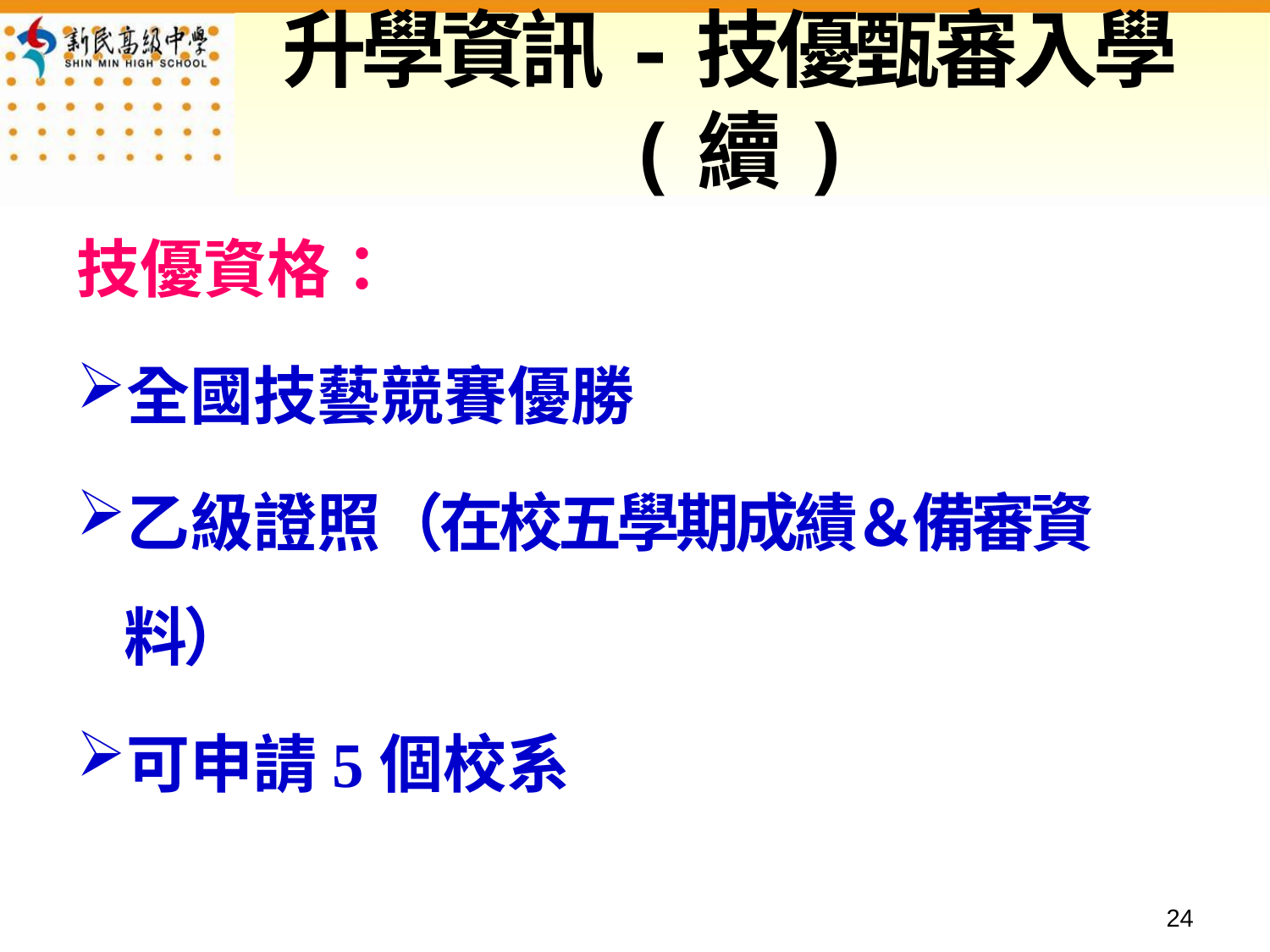

# 升學資訊-技優甄審入學(續)
技優資格：
全國技藝競賽優勝
乙級證照（在校五學期成績＆備審資料）
可申請5個校系

24